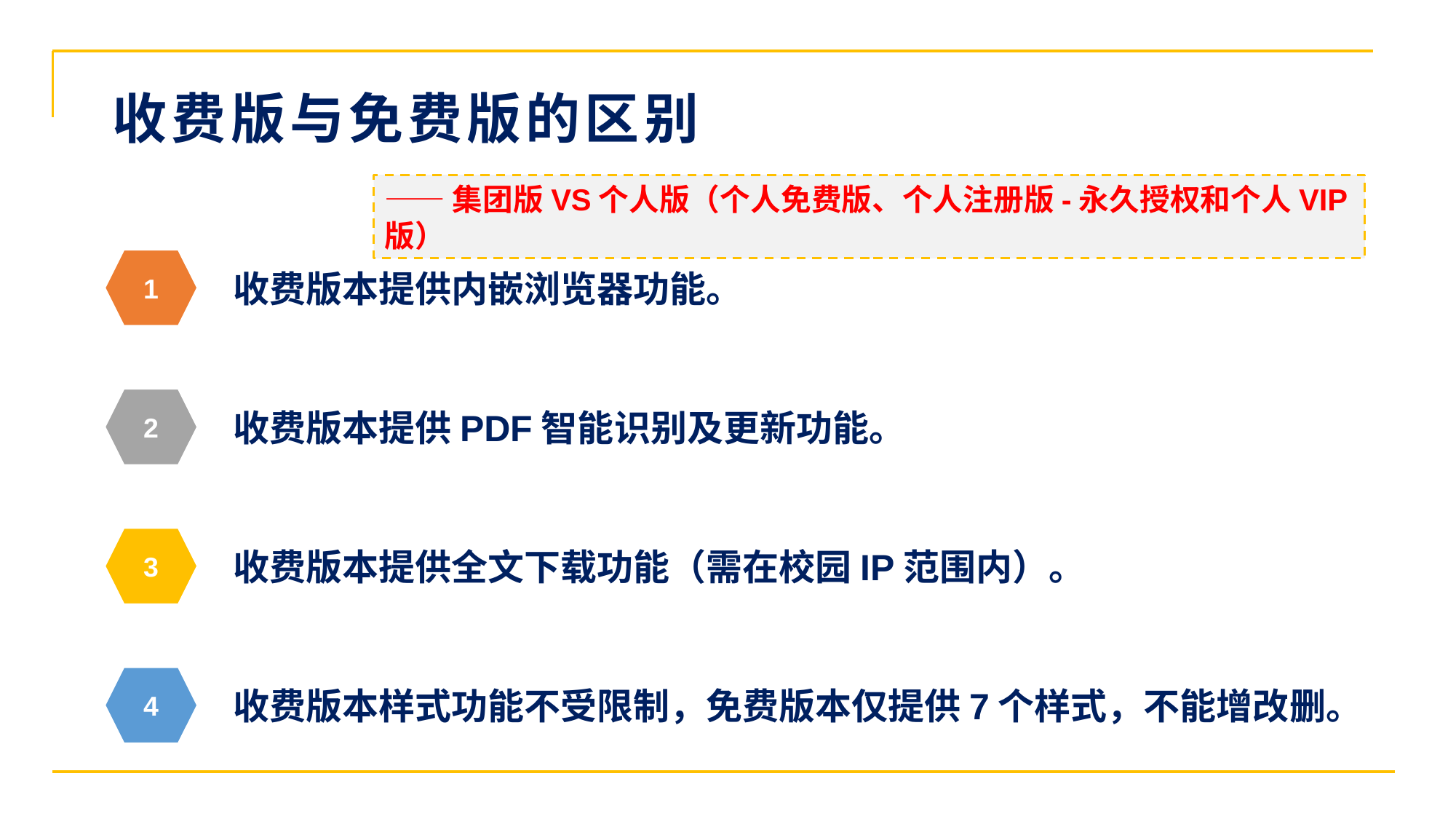

收费版与免费版的区别
——集团版VS个人版（个人免费版、个人注册版-永久授权和个人VIP版）

1
收费版本提供内嵌浏览器功能。

2
收费版本提供PDF智能识别及更新功能。

3
收费版本提供全文下载功能（需在校园IP范围内）。

4
收费版本样式功能不受限制，免费版本仅提供7个样式，不能增改删。